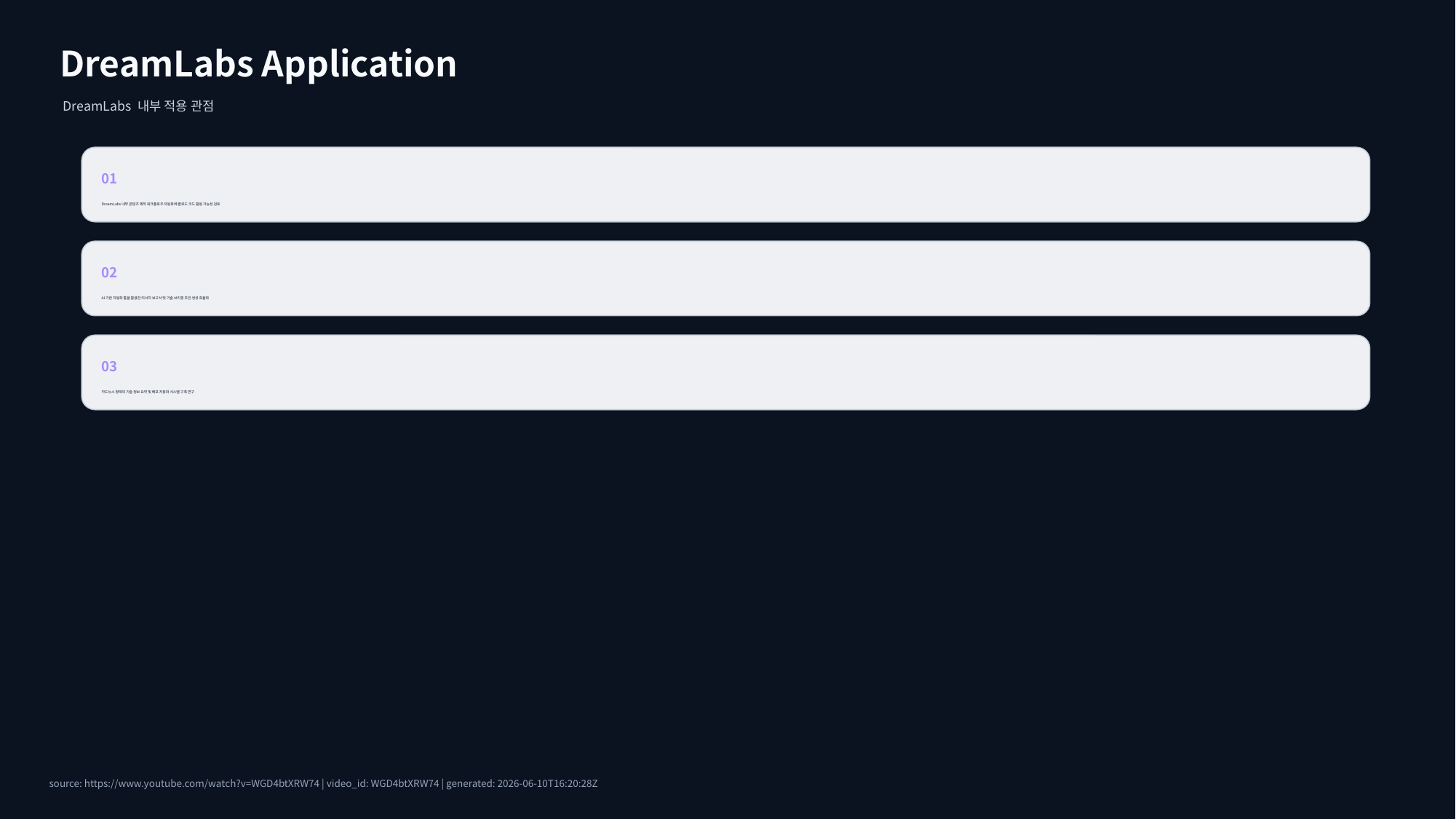

DreamLabs Application
DreamLabs 내부 적용 관점

01
DreamLabs 내부 콘텐츠 제작 워크플로우 자동화에 클로드 코드 활용 가능성 검토

02
AI 기반 자동화 툴을 활용한 리서치 보고서 및 기술 브리핑 초안 생성 효율화

03
카드뉴스 형태의 기술 정보 요약 및 배포 자동화 시스템 구축 연구
source: https://www.youtube.com/watch?v=WGD4btXRW74 | video_id: WGD4btXRW74 | generated: 2026-06-10T16:20:28Z